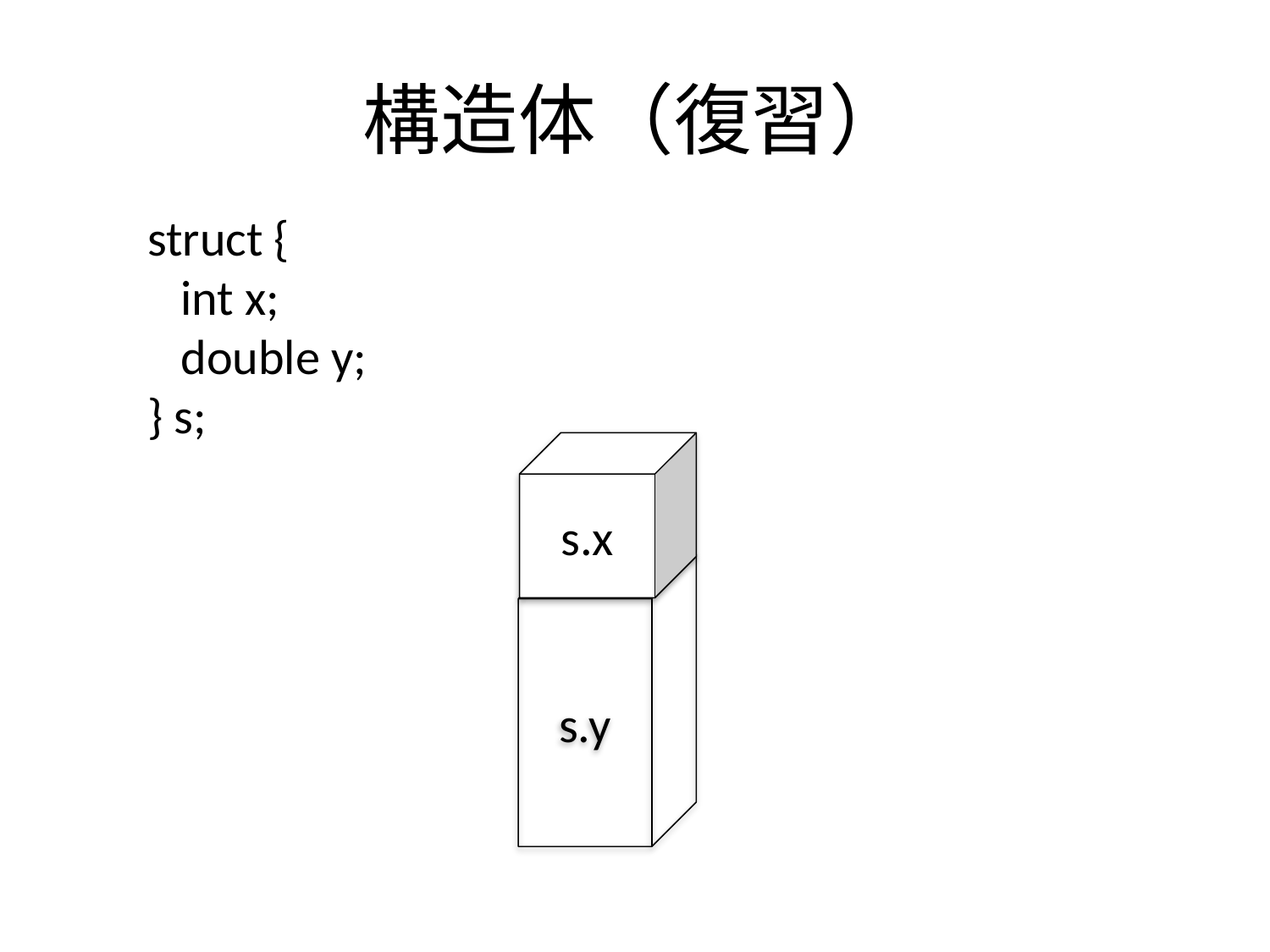

# 構造体（復習）
 struct {
    int x;
    double y;
 } s;
s.x
s.y